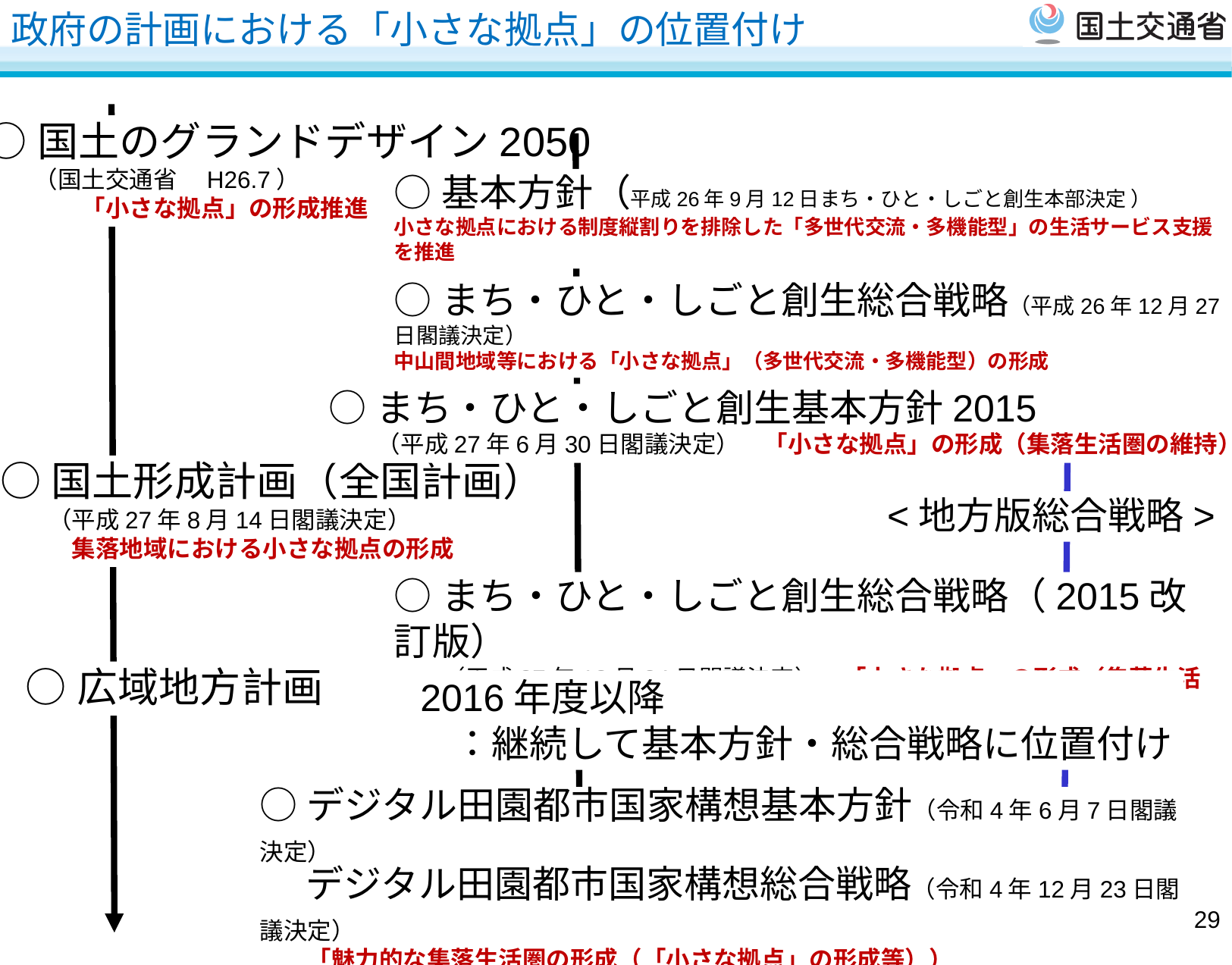

政府の計画における「小さな拠点」の位置付け
○国土のグランドデザイン2050
　　（国土交通省　H26.7）
　　　　「小さな拠点」の形成推進
○基本方針（平成26年9月12日まち・ひと・しごと創生本部決定 ）
小さな拠点における制度縦割りを排除した「多世代交流・多機能型」の生活サービス支援を推進
○まち・ひと・しごと創生総合戦略（平成26年12月27日閣議決定）
中山間地域等における「小さな拠点」（多世代交流・多機能型）の形成
○まち・ひと・しごと創生基本方針2015
　　（平成27年6月30日閣議決定）　「小さな拠点」の形成（集落生活圏の維持）
○国土形成計画（全国計画）
　　（平成27年8月14日閣議決定）
　　　集落地域における小さな拠点の形成
<地方版総合戦略>
○まち・ひと・しごと創生総合戦略（2015改訂版）
　　（平成27年12月24日閣議決定）　「小さな拠点」の形成（集落生活圏の維持）
○広域地方計画
　2016年度以降
　　 ：継続して基本方針・総合戦略に位置付け
○デジタル田園都市国家構想基本方針（令和4年6月7日閣議決定）
　 デジタル田園都市国家構想総合戦略（令和4年12月23日閣議決定）
　　「魅力的な集落生活圏の形成（「小さな拠点」の形成等））

29